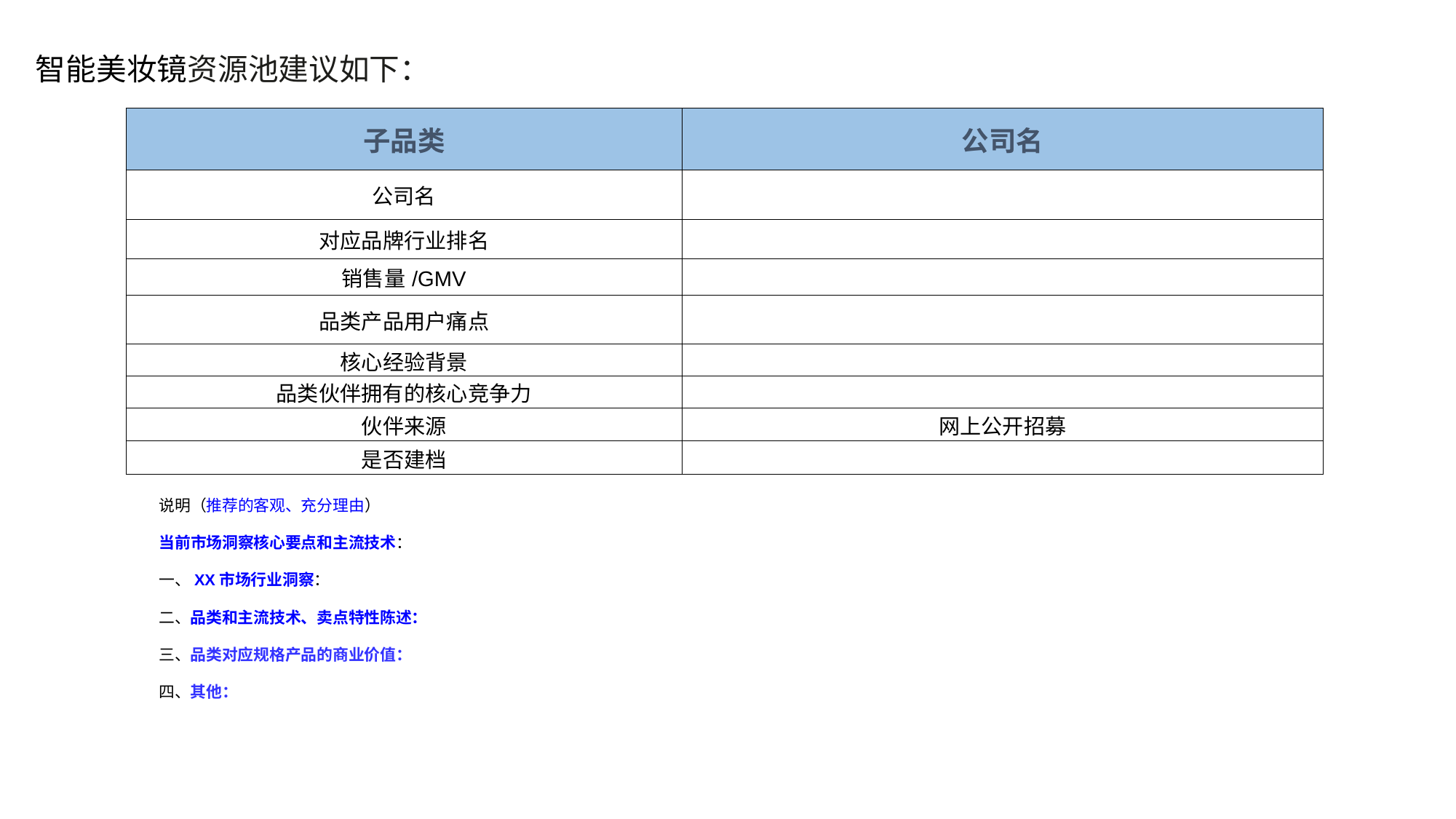

智能美妆镜资源池建议如下：
| 子品类 | 公司名 |
| --- | --- |
| 公司名 |  |
| 对应品牌行业排名 |  |
| 销售量/GMV |  |
| 品类产品用户痛点 |  |
| 核心经验背景 |  |
| 品类伙伴拥有的核心竞争力 |  |
| 伙伴来源 | 网上公开招募 |
| 是否建档 |  |
说明（推荐的客观、充分理由）
当前市场洞察核心要点和主流技术：
一、XX市场行业洞察：
二、品类和主流技术、卖点特性陈述：
三、品类对应规格产品的商业价值：
四、其他：